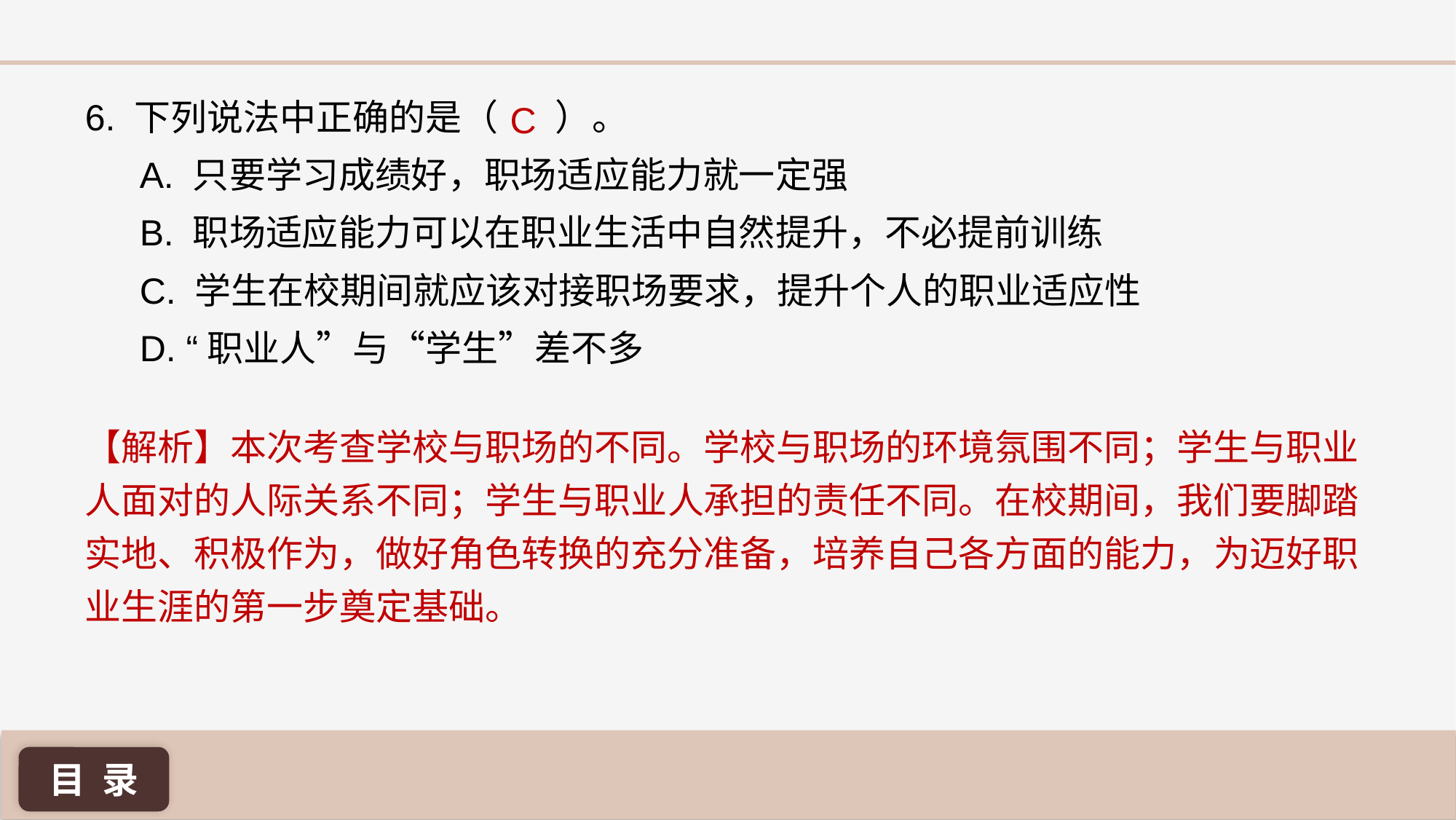

6. 下列说法中正确的是（       ）。
A. 只要学习成绩好，职场适应能力就一定强
B. 职场适应能力可以在职业生活中自然提升，不必提前训练
C. 学生在校期间就应该对接职场要求，提升个人的职业适应性
D. “职业人”与“学生”差不多
C
【解析】本次考查学校与职场的不同。学校与职场的环境氛围不同；学生与职业人面对的人际关系不同；学生与职业人承担的责任不同。在校期间，我们要脚踏实地、积极作为，做好角色转换的充分准备，培养自己各方面的能力，为迈好职业生涯的第一步奠定基础。